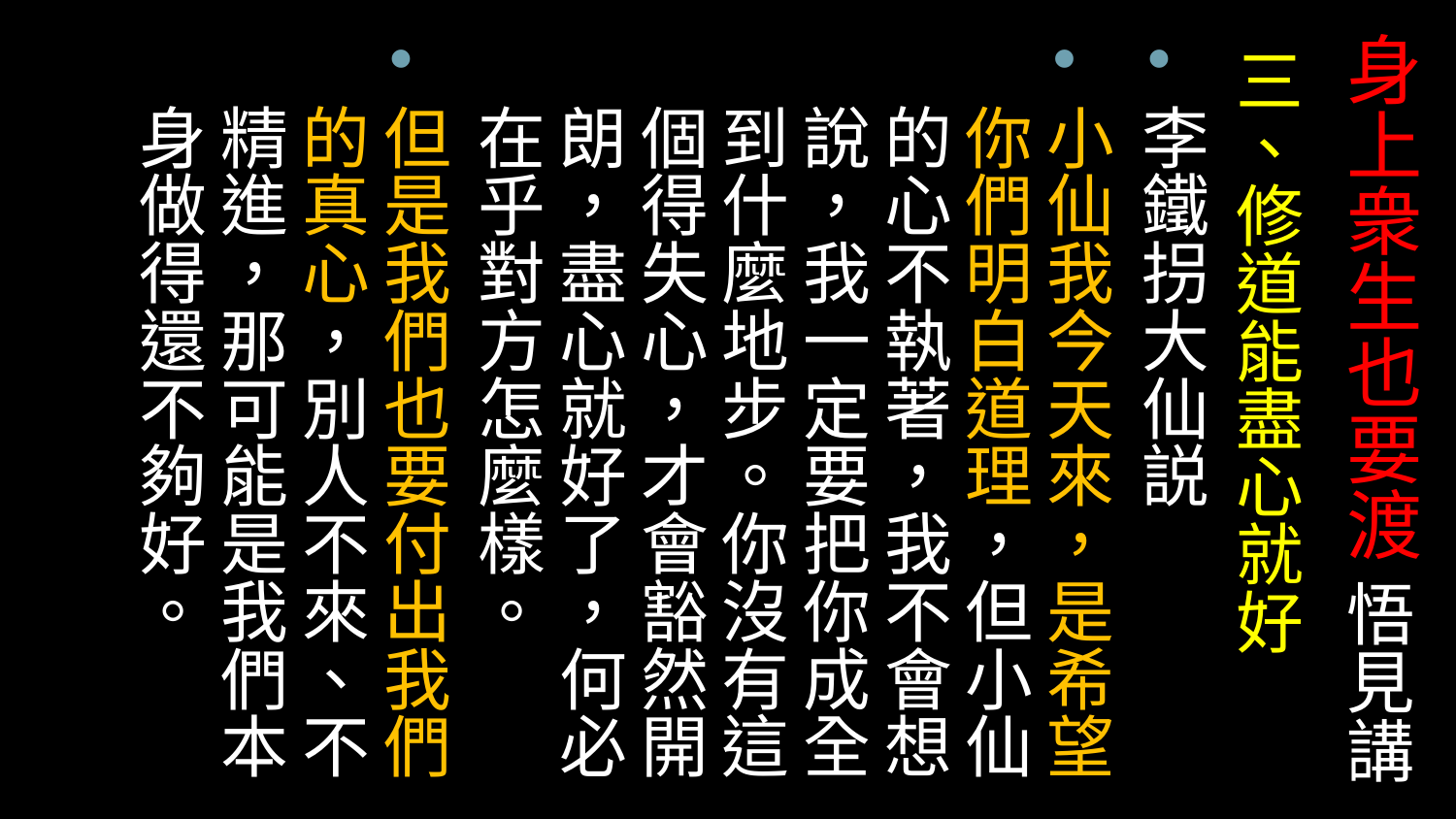

# 身上衆生也要渡 悟見講
三、修道能盡心就好
李鐵拐大仙説
小仙我今天來，是希望你們明白道理，但小仙的心不執著，我不會想說，我一定要把你成全到什麼地步。你沒有這個得失心，才會豁然開朗，盡心就好了，何必在乎對方怎麼樣。
但是我們也要付出我們的真心，別人不來、不精進，那可能是我們本身做得還不夠好。